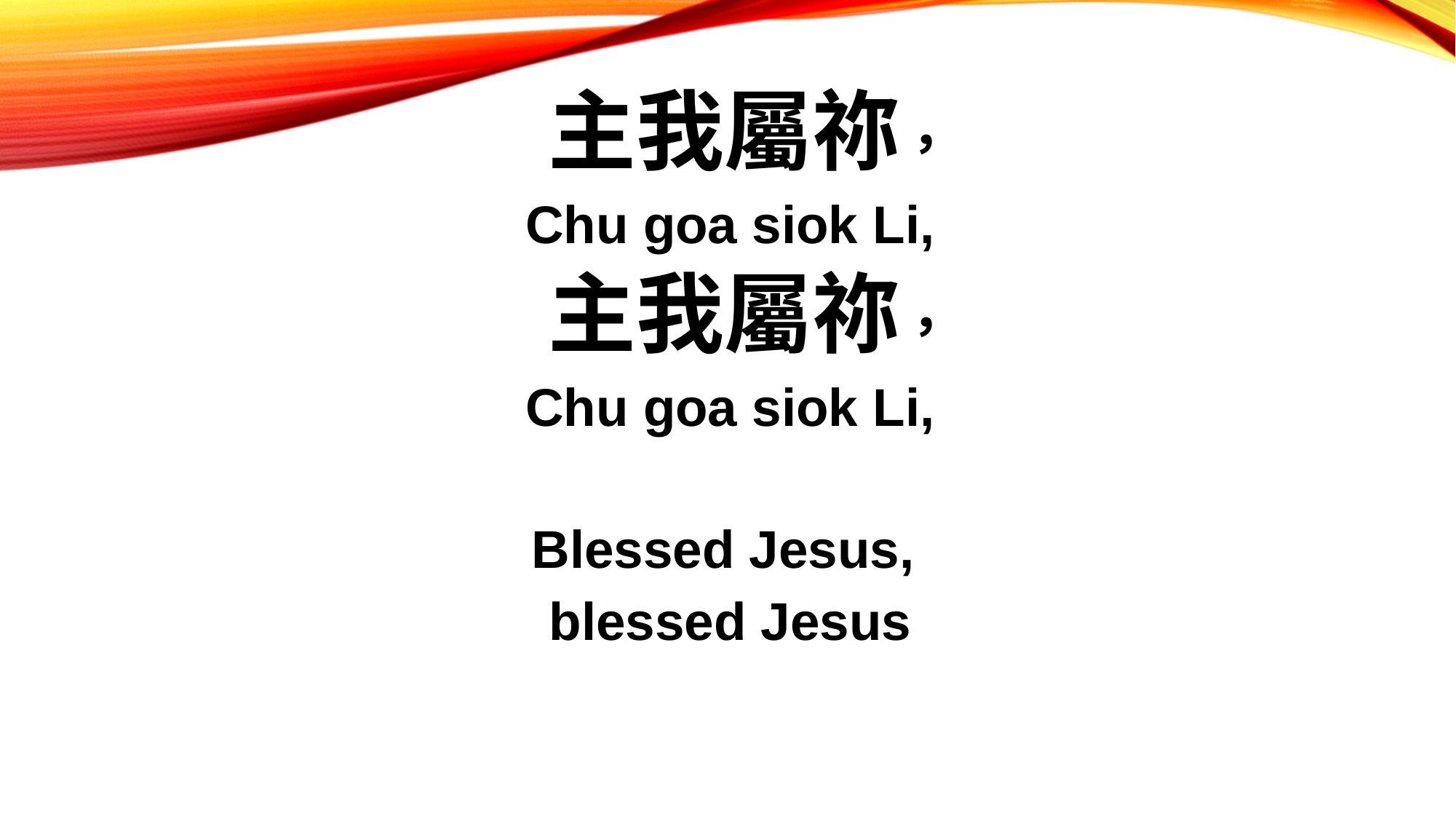

主我屬祢，
Chu goa siok Li,
 主我屬祢，
Chu goa siok Li,

Blessed Jesus,
blessed Jesus